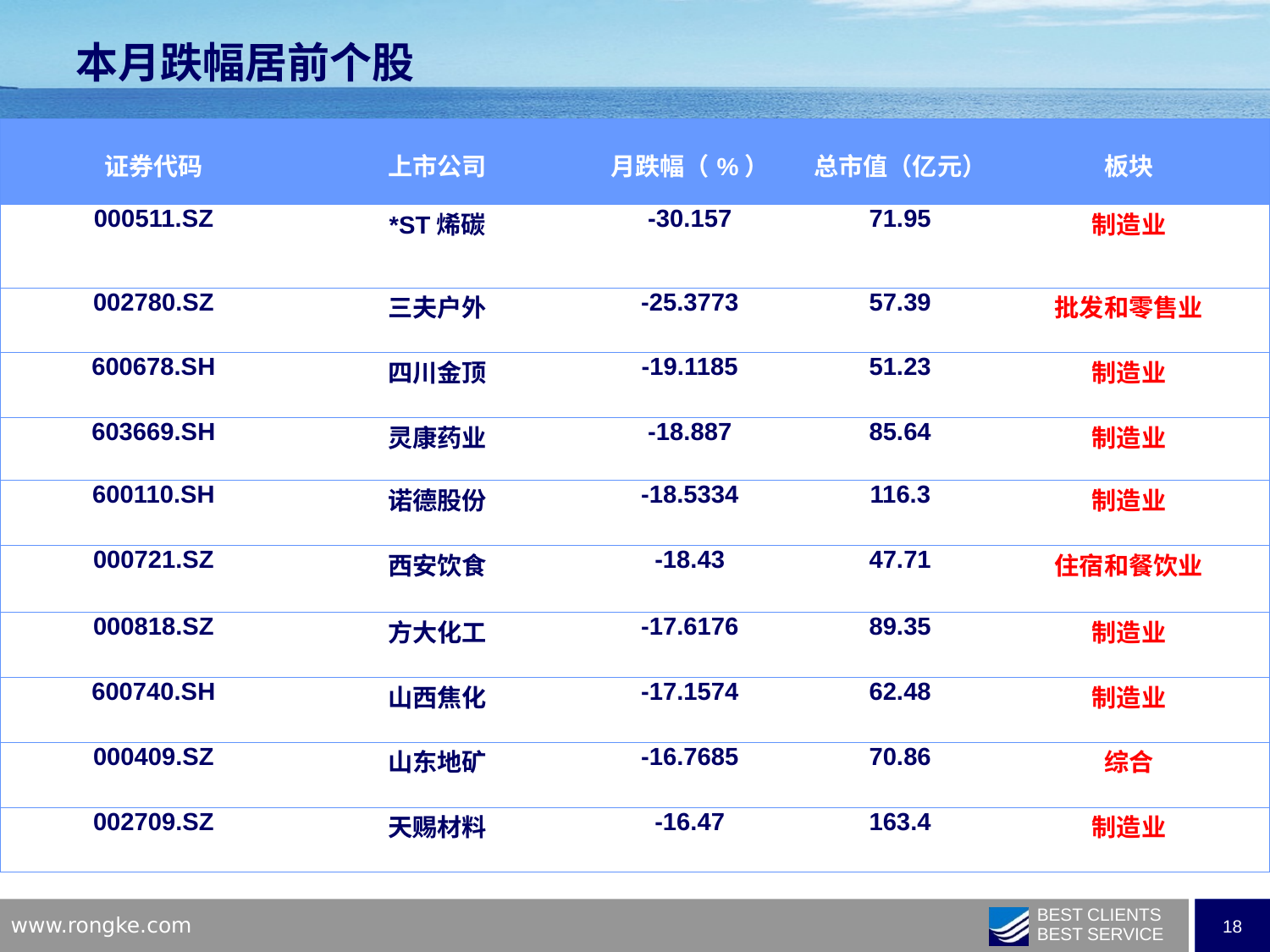

本月跌幅居前个股
| 证券代码 | 上市公司 | 月跌幅（%） | 总市值（亿元） | 板块 |
| --- | --- | --- | --- | --- |
| 000511.SZ | \*ST烯碳 | -30.157 | 71.95 | 制造业 |
| 002780.SZ | 三夫户外 | -25.3773 | 57.39 | 批发和零售业 |
| 600678.SH | 四川金顶 | -19.1185 | 51.23 | 制造业 |
| 603669.SH | 灵康药业 | -18.887 | 85.64 | 制造业 |
| 600110.SH | 诺德股份 | -18.5334 | 116.3 | 制造业 |
| 000721.SZ | 西安饮食 | -18.43 | 47.71 | 住宿和餐饮业 |
| 000818.SZ | 方大化工 | -17.6176 | 89.35 | 制造业 |
| 600740.SH | 山西焦化 | -17.1574 | 62.48 | 制造业 |
| 000409.SZ | 山东地矿 | -16.7685 | 70.86 | 综合 |
| 002709.SZ | 天赐材料 | -16.47 | 163.4 | 制造业 |